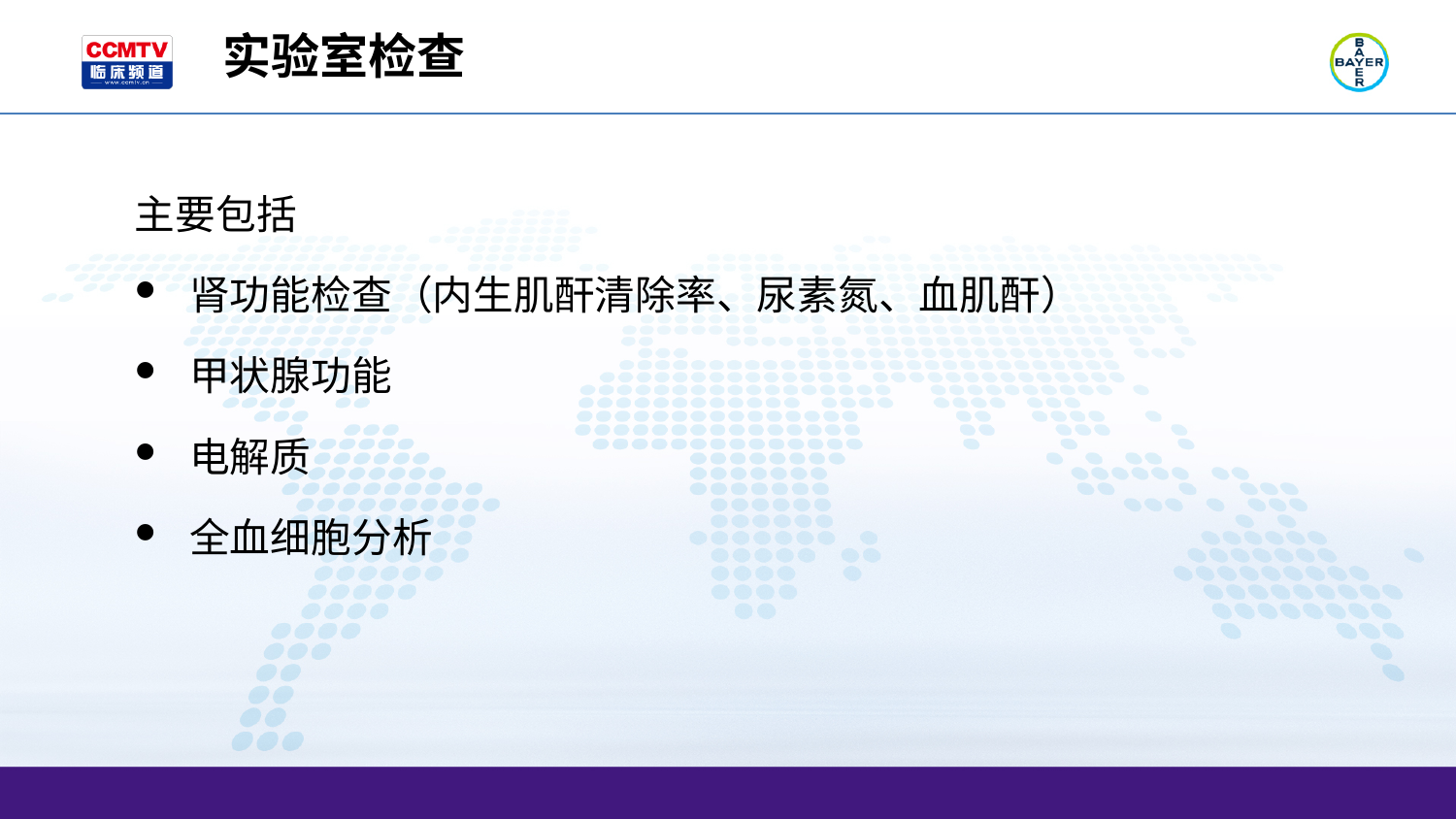

实验室检查
主要包括
肾功能检查（内生肌酐清除率、尿素氮、血肌酐）
甲状腺功能
电解质
全血细胞分析